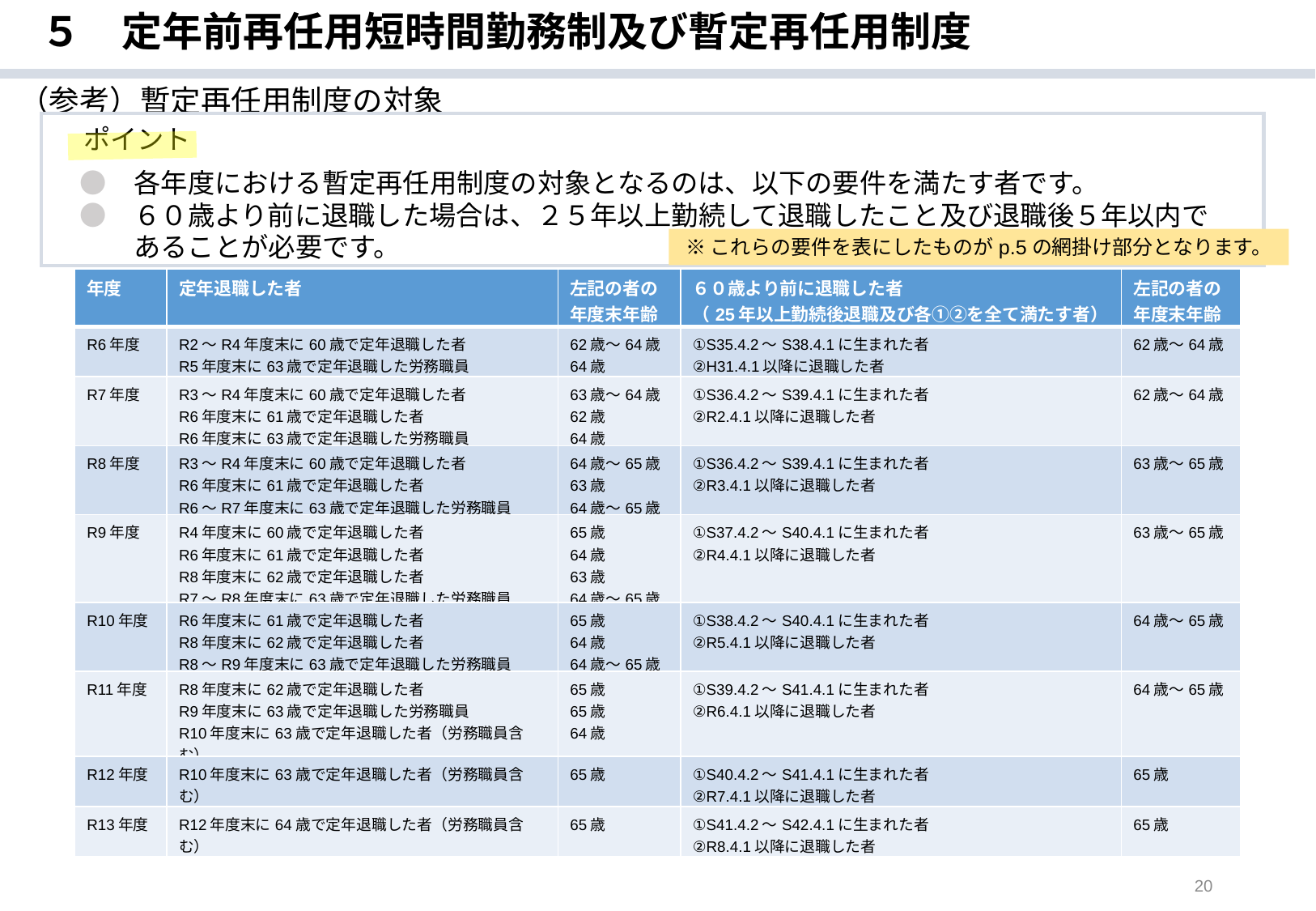

５　定年前再任用短時間勤務制及び暫定再任用制度

（参考）暫定再任用制度の対象
　ポイント

　●　各年度における暫定再任用制度の対象となるのは、以下の要件を満たす者です。
　●　６０歳より前に退職した場合は、２５年以上勤続して退職したこと及び退職後５年以内で
　　　あることが必要です。
※これらの要件を表にしたものがp.5の網掛け部分となります。
| 年度 | 定年退職した者 | 左記の者の 年度末年齢 | ６０歳より前に退職した者 （25年以上勤続後退職及び各①②を全て満たす者） | 左記の者の 年度末年齢 |
| --- | --- | --- | --- | --- |
| R6年度 | R2～R4年度末に60歳で定年退職した者 R5年度末に63歳で定年退職した労務職員 | 62歳～64歳 64歳 | ①S35.4.2～S38.4.1に生まれた者 ②H31.4.1以降に退職した者 | 62歳～64歳 |
| R7年度 | R3～R4年度末に60歳で定年退職した者 R6年度末に61歳で定年退職した者 R6年度末に63歳で定年退職した労務職員 | 63歳～64歳 62歳 64歳 | ①S36.4.2～S39.4.1に生まれた者 ②R2.4.1以降に退職した者 | 62歳～64歳 |
| R8年度 | R3～R4年度末に60歳で定年退職した者 R6年度末に61歳で定年退職した者 R6～R7年度末に63歳で定年退職した労務職員 | 64歳～65歳 63歳 64歳～65歳 | ①S36.4.2～S39.4.1に生まれた者 ②R3.4.1以降に退職した者 | 63歳～65歳 |
| R9年度 | R4年度末に60歳で定年退職した者 R6年度末に61歳で定年退職した者 R8年度末に62歳で定年退職した者 R7～R8年度末に63歳で定年退職した労務職員 | 65歳 64歳 63歳 64歳～65歳 | ①S37.4.2～S40.4.1に生まれた者 ②R4.4.1以降に退職した者 | 63歳～65歳 |
| R10年度 | R6年度末に61歳で定年退職した者 R8年度末に62歳で定年退職した者 R8～R9年度末に63歳で定年退職した労務職員 | 65歳 64歳 64歳～65歳 | ①S38.4.2～S40.4.1に生まれた者 ②R5.4.1以降に退職した者 | 64歳～65歳 |
| R11年度 | R8年度末に62歳で定年退職した者 R9年度末に63歳で定年退職した労務職員 R10年度末に63歳で定年退職した者（労務職員含む） | 65歳 65歳 64歳 | ①S39.4.2～S41.4.1に生まれた者 ②R6.4.1以降に退職した者 | 64歳～65歳 |
| R12年度 | R10年度末に63歳で定年退職した者（労務職員含む） | 65歳 | ①S40.4.2～S41.4.1に生まれた者 ②R7.4.1以降に退職した者 | 65歳 |
| R13年度 | R12年度末に64歳で定年退職した者（労務職員含む） | 65歳 | ①S41.4.2～S42.4.1に生まれた者 ②R8.4.1以降に退職した者 | 65歳 |
20